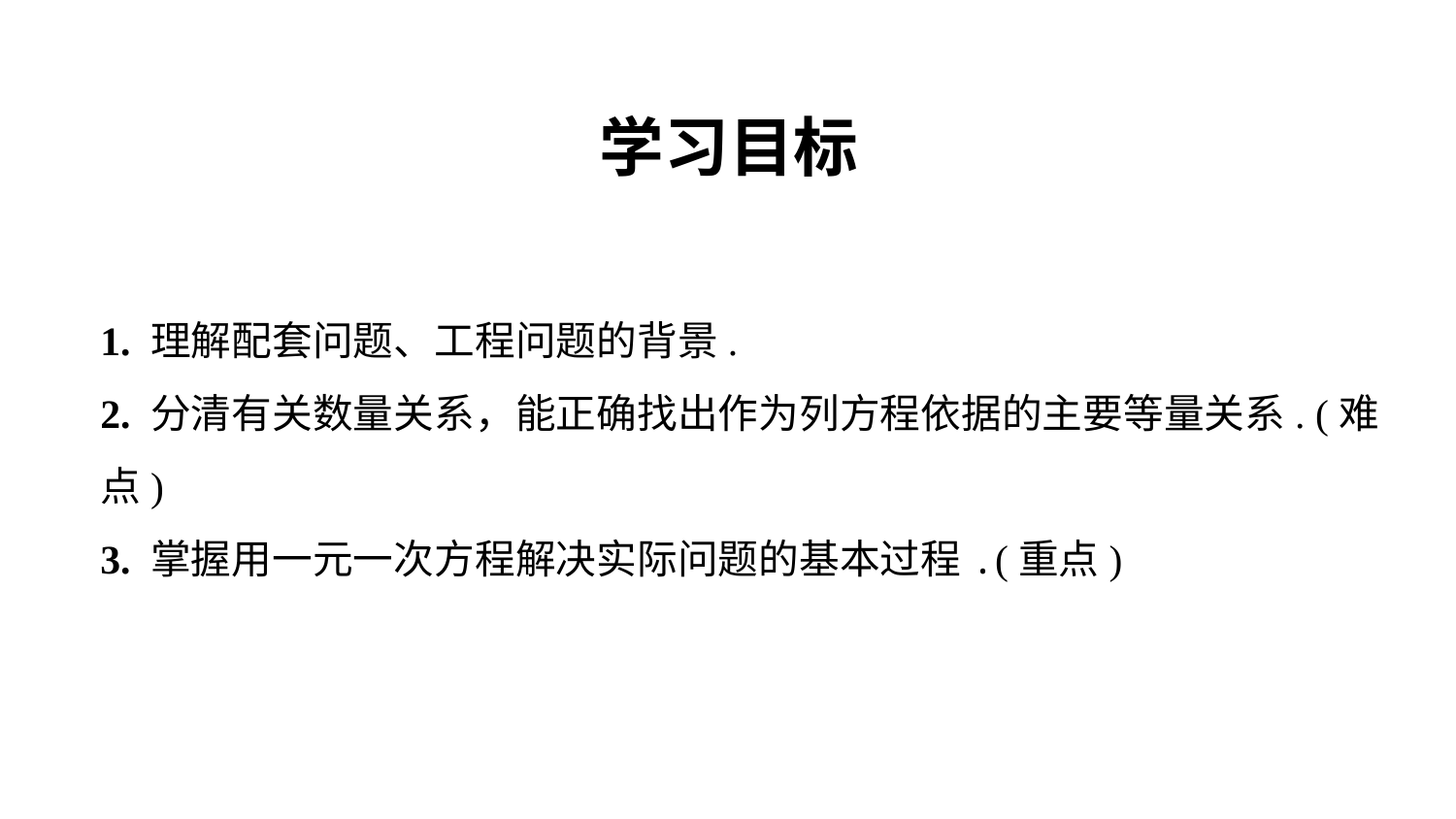

学习目标

1. 理解配套问题、工程问题的背景.
2. 分清有关数量关系，能正确找出作为列方程依据的主要等量关系. (难点)
3. 掌握用一元一次方程解决实际问题的基本过程.(重点)